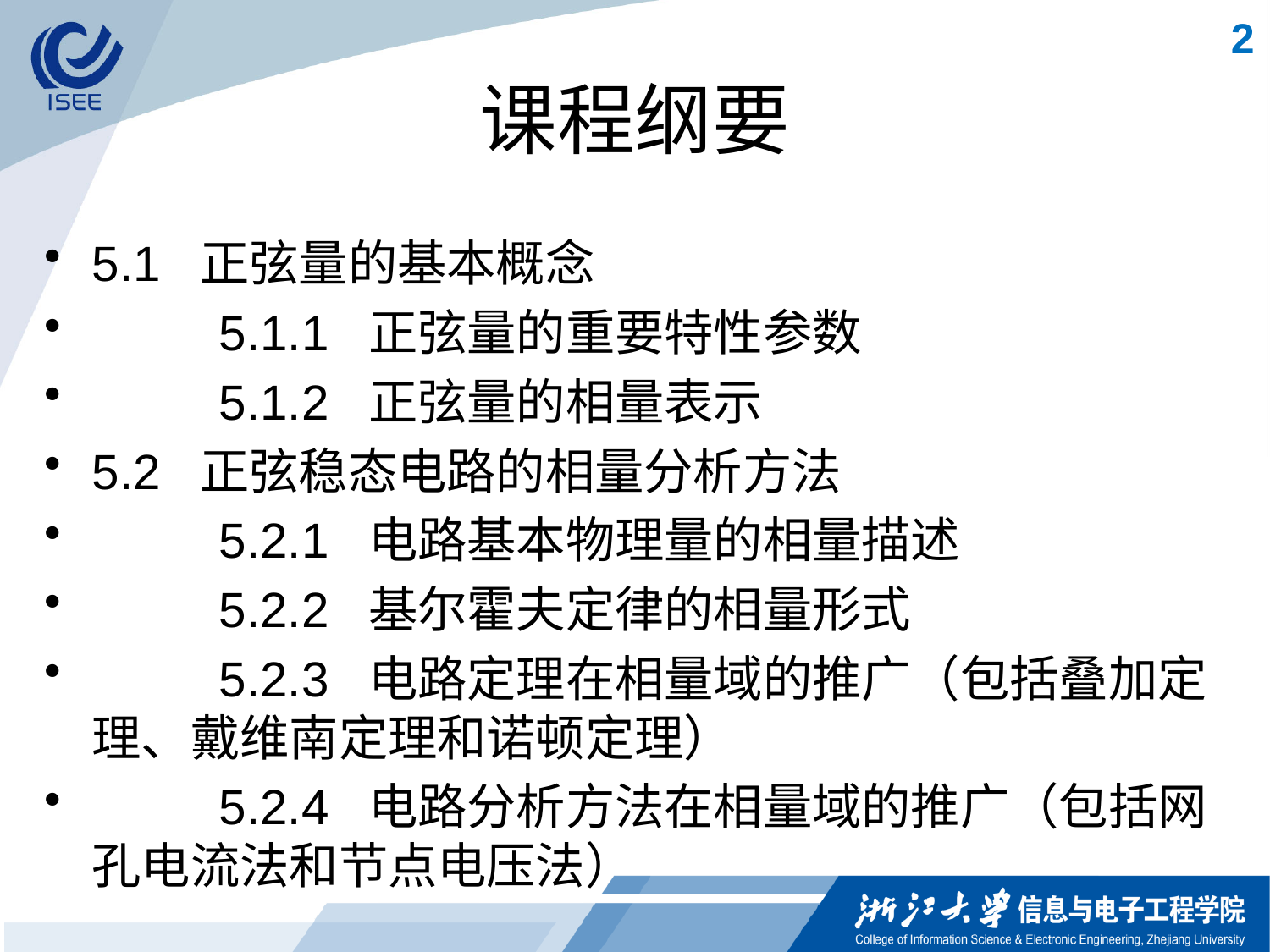

2
# 课程纲要
5.1  正弦量的基本概念
	5.1.1  正弦量的重要特性参数
	5.1.2  正弦量的相量表示
5.2  正弦稳态电路的相量分析方法
	5.2.1  电路基本物理量的相量描述
	5.2.2  基尔霍夫定律的相量形式
	5.2.3  电路定理在相量域的推广（包括叠加定理、戴维南定理和诺顿定理）
	5.2.4  电路分析方法在相量域的推广（包括网孔电流法和节点电压法）